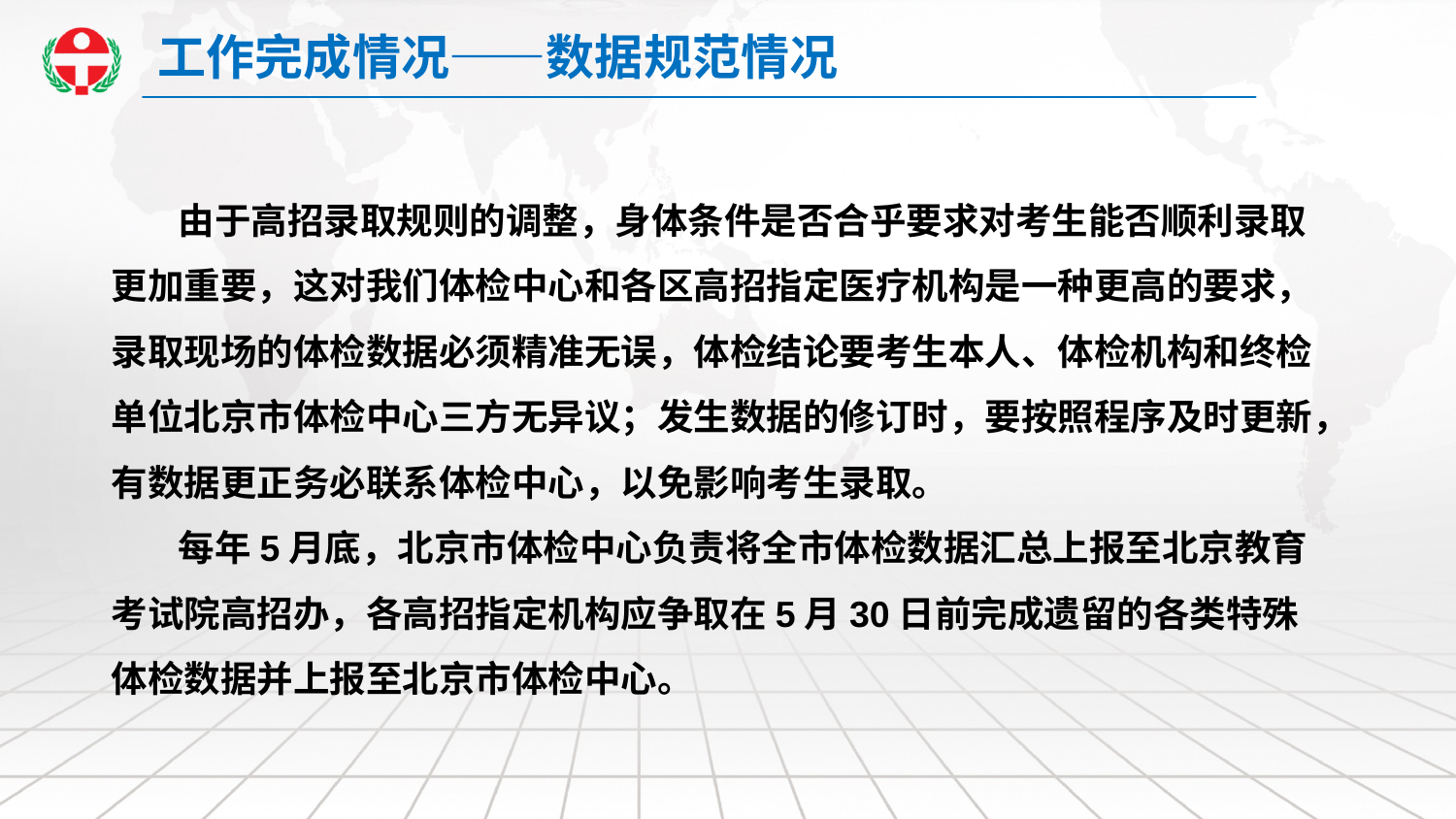

工作完成情况——数据规范情况
       由于高招录取规则的调整，身体条件是否合乎要求对考生能否顺利录取更加重要，这对我们体检中心和各区高招指定医疗机构是一种更高的要求，录取现场的体检数据必须精准无误，体检结论要考生本人、体检机构和终检单位北京市体检中心三方无异议；发生数据的修订时，要按照程序及时更新，有数据更正务必联系体检中心，以免影响考生录取。
       每年5月底，北京市体检中心负责将全市体检数据汇总上报至北京教育考试院高招办，各高招指定机构应争取在5月30日前完成遗留的各类特殊体检数据并上报至北京市体检中心。